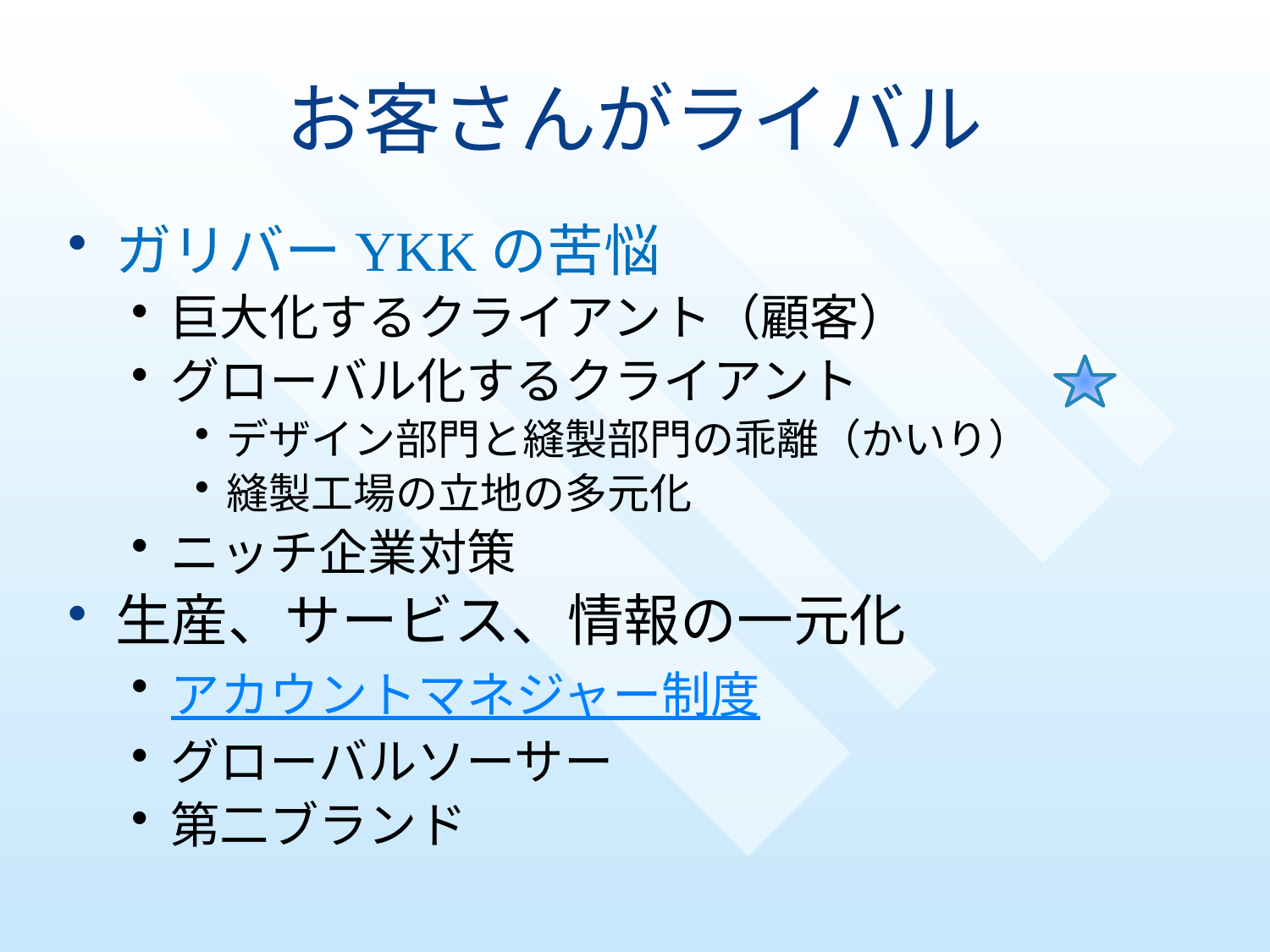

# お客さんがライバル
ガリバーYKKの苦悩
巨大化するクライアント（顧客）
グローバル化するクライアント
デザイン部門と縫製部門の乖離（かいり）
縫製工場の立地の多元化
ニッチ企業対策
生産、サービス、情報の一元化
アカウントマネジャー制度
グローバルソーサー
第二ブランド